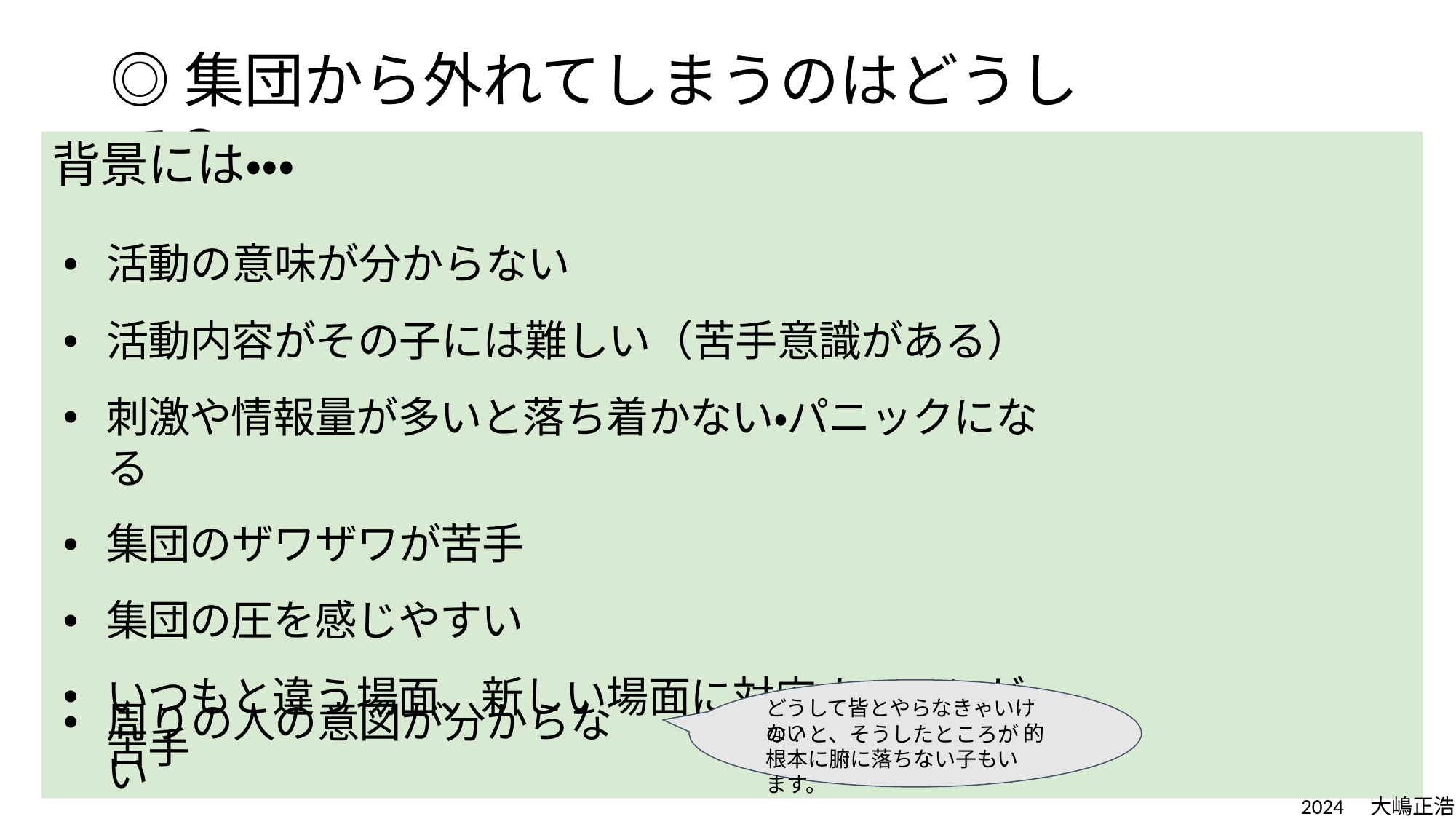

# ◎集団から外れてしまうのはどうして？

背景には・・・
活動の意味が分からない
活動内容がその子には難しい（苦手意識がある）
刺激や情報量が多いと落ち着かない・パニックになる
集団のザワザワが苦手
集団の圧を感じやすい
いつもと違う場面、新しい場面に対応することが苦手

どうして皆とやらなきゃいけない
周りの人の意図が分からない
etc・・・
の？と、そうしたところが根本に腑に落ちない子もいます。
的
2024　大嶋正浩